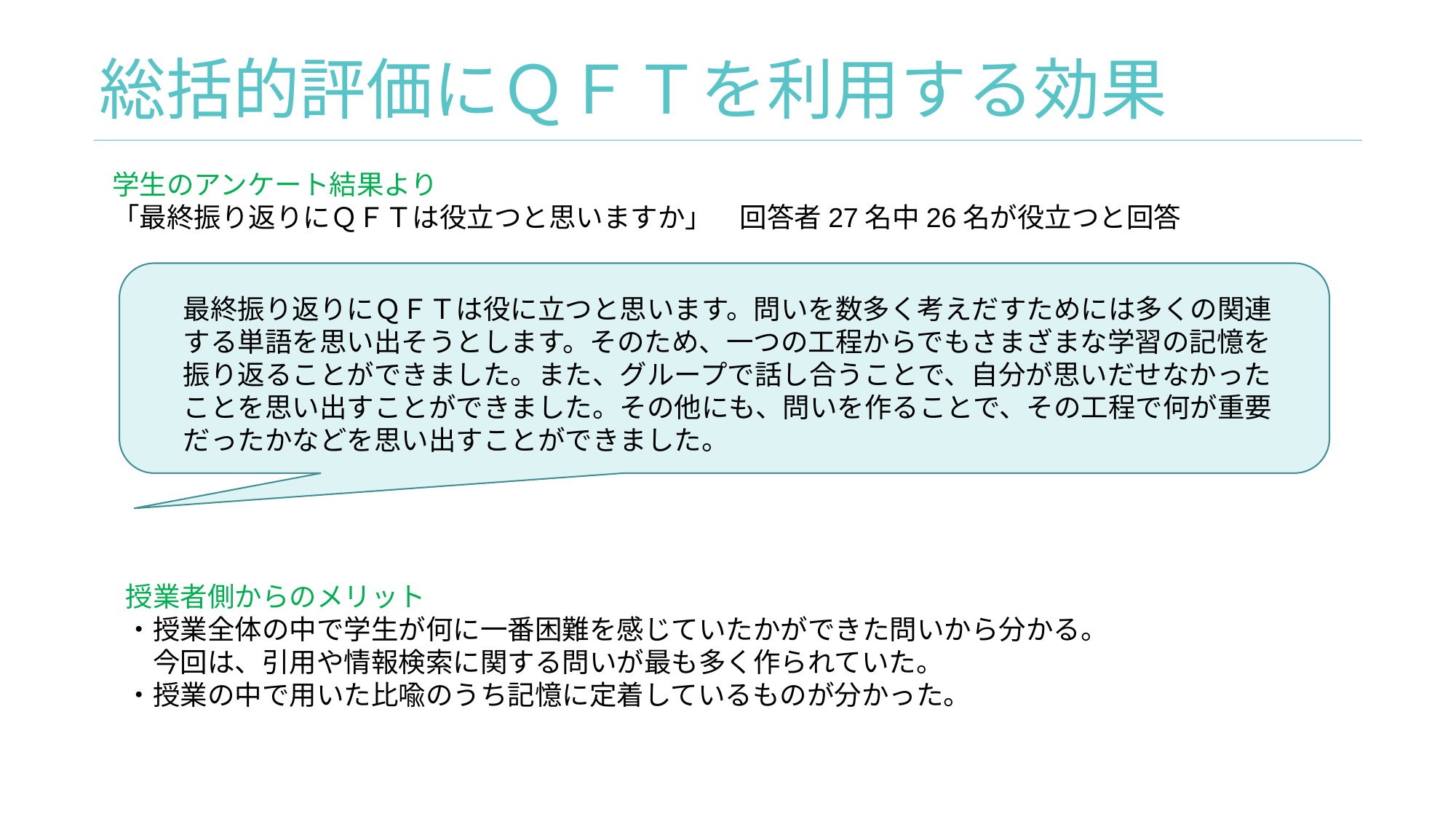

63
総括的評価にＱＦＴを利用する効果
学生のアンケート結果より
「最終振り返りにＱＦＴは役立つと思いますか」　回答者27名中26名が役立つと回答

最終振り返りにＱＦＴは役に立つと思います。問いを数多く考えだすためには多くの関連する単語を思い出そうとします。そのため、一つの工程からでもさまざまな学習の記憶を振り返ることができました。また、グループで話し合うことで、自分が思いだせなかったことを思い出すことができました。その他にも、問いを作ることで、その工程で何が重要だったかなどを思い出すことができました。

授業者側からのメリット
・授業全体の中で学生が何に一番困難を感じていたかができた問いから分かる。
　今回は、引用や情報検索に関する問いが最も多く作られていた。
・授業の中で用いた比喩のうち記憶に定着しているものが分かった。